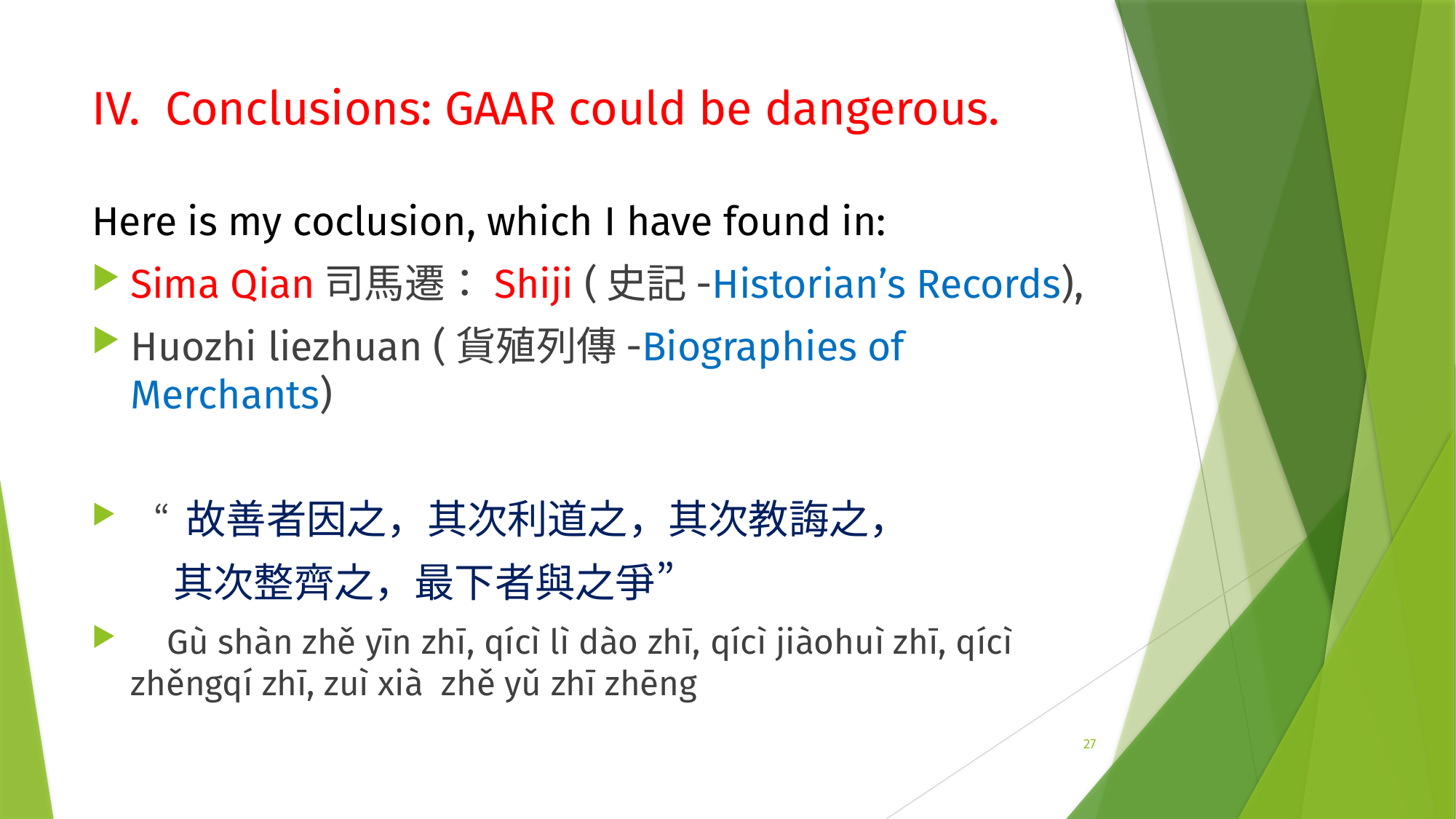

# IV.  Conclusions: GAAR could be dangerous.
Here is my coclusion, which I have found in:
Sima Qian司馬遷：Shiji (史記-Historian’s Records),
Huozhi liezhuan (貨殖列傳-Biographies of Merchants)

   “ 故善者因之，其次利道之，其次教誨之，
        其次整齊之，最下者與之爭”
    Gù shàn zhě yīn zhī, qícì lì dào zhī, qícì jiàohuì zhī, qícì zhěngqí zhī, zuì xià  zhě yǔ zhī zhēng

27